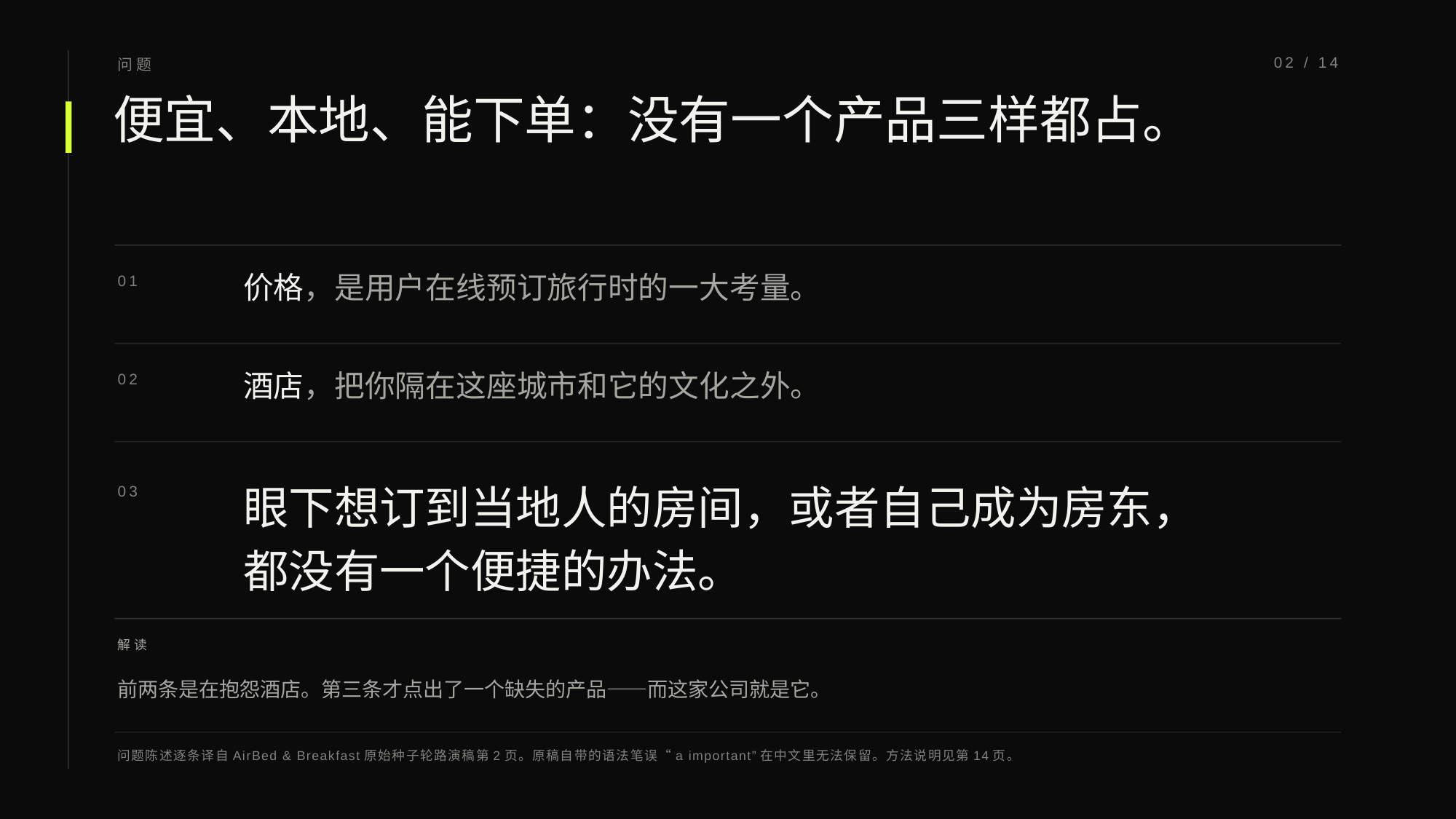

问题
02 / 14
便宜、本地、能下单：没有一个产品三样都占。

价格，是用户在线预订旅行时的一大考量。
01

酒店，把你隔在这座城市和它的文化之外。
02

眼下想订到当地人的房间，或者自己成为房东，
都没有一个便捷的办法。
03

解读
前两条是在抱怨酒店。第三条才点出了一个缺失的产品——而这家公司就是它。

问题陈述逐条译自AirBed & Breakfast原始种子轮路演稿第2页。原稿自带的语法笔误“a important”在中文里无法保留。方法说明见第14页。